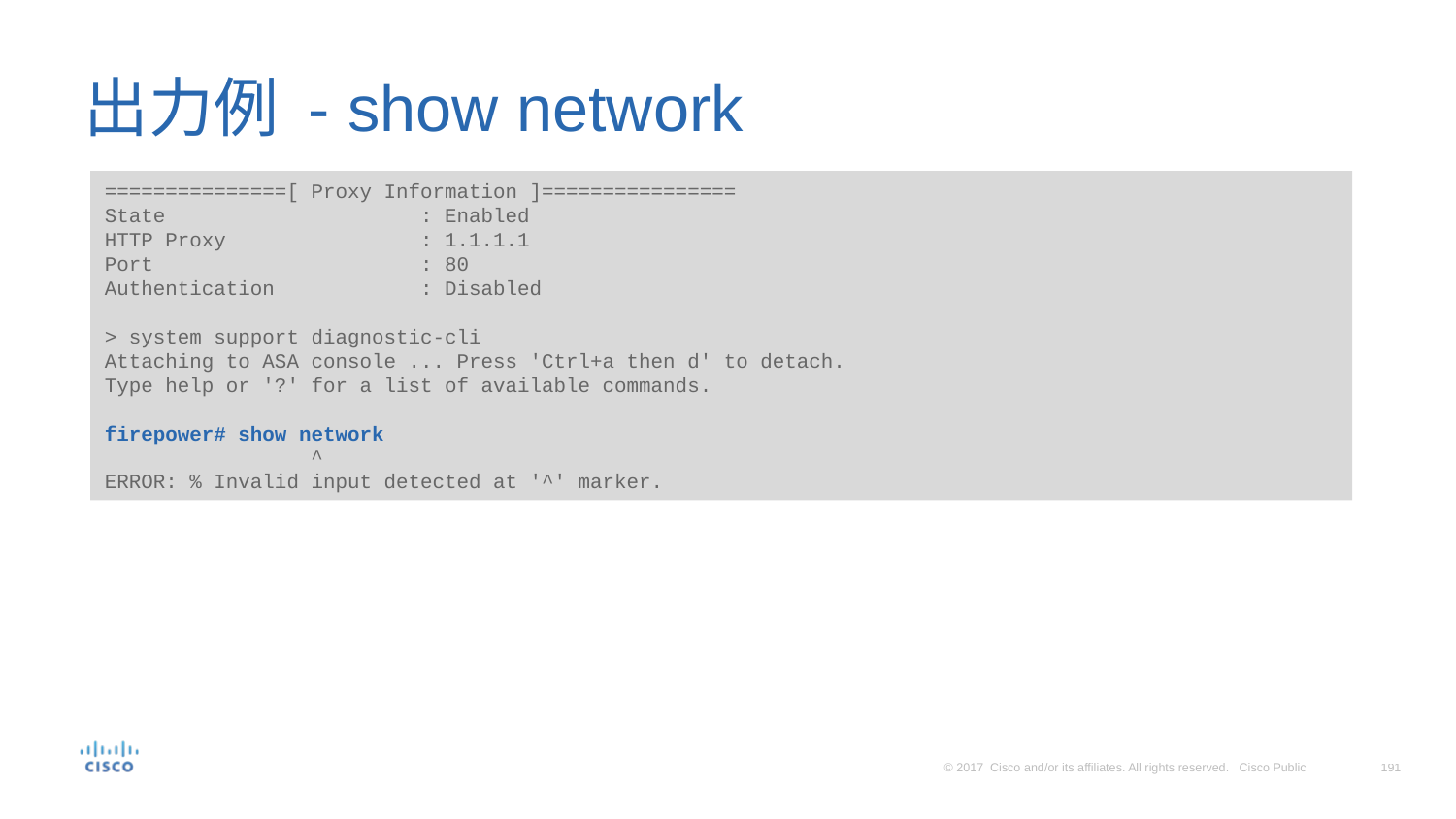

# 出力例 - show network
===============[ Proxy Information ]================
State                     : Enabled
HTTP Proxy                : 1.1.1.1
Port                      : 80
Authentication            : Disabled

> system support diagnostic-cli
Attaching to ASA console ... Press 'Ctrl+a then d' to detach.
Type help or '?' for a list of available commands.

firepower# show network
                 ^
ERROR: % Invalid input detected at '^' marker.